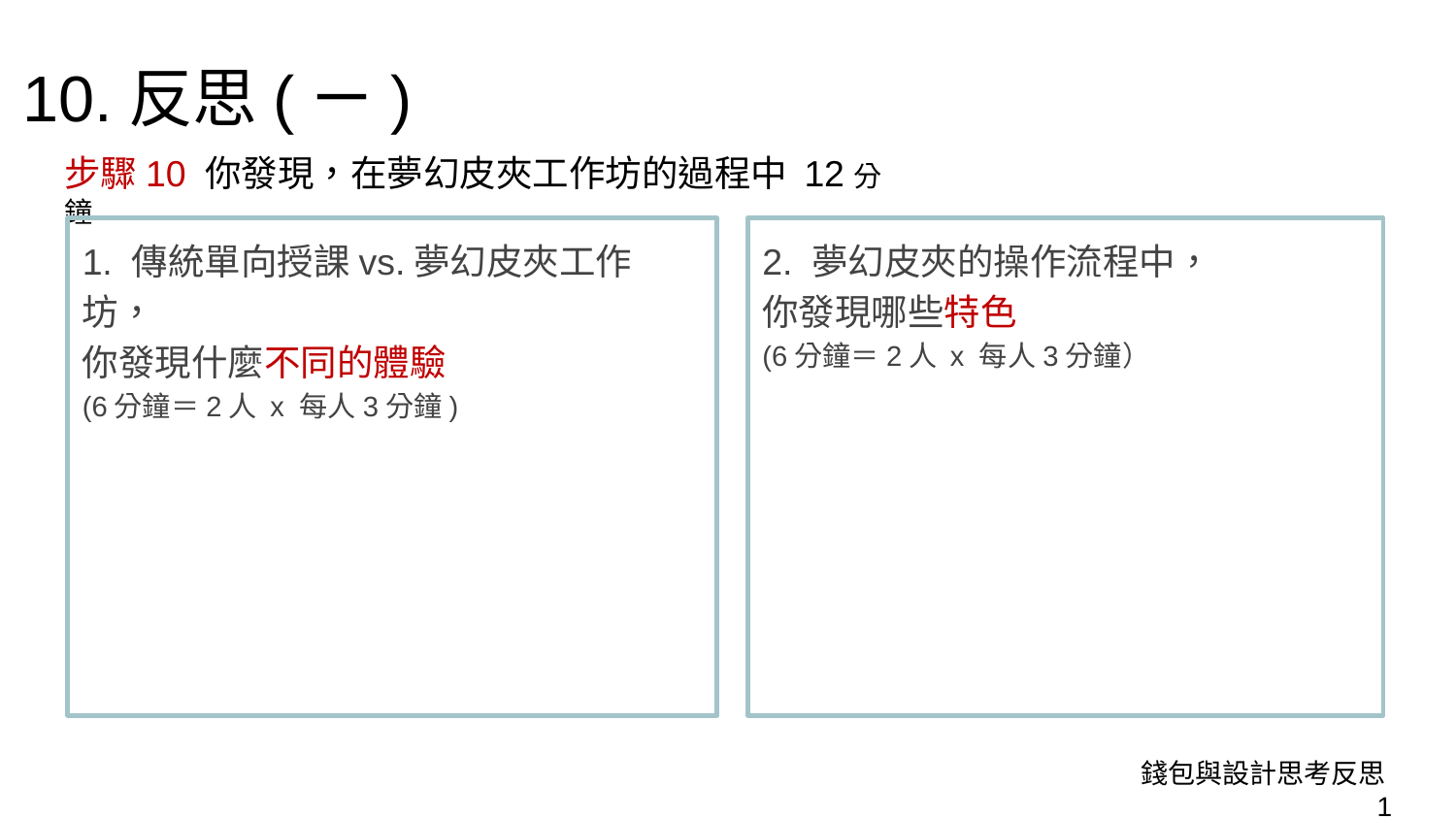

10.反思(ㄧ)
步驟10 你發現，在夢幻皮夾工作坊的過程中 12分鐘
1. 傳統單向授課vs.夢幻皮夾工作坊，
你發現什麼不同的體驗
(6分鐘＝2人 x 每人3分鐘)
2. 夢幻皮夾的操作流程中，
你發現哪些特色
(6分鐘＝2人 x 每人3分鐘）
錢包與設計思考反思1